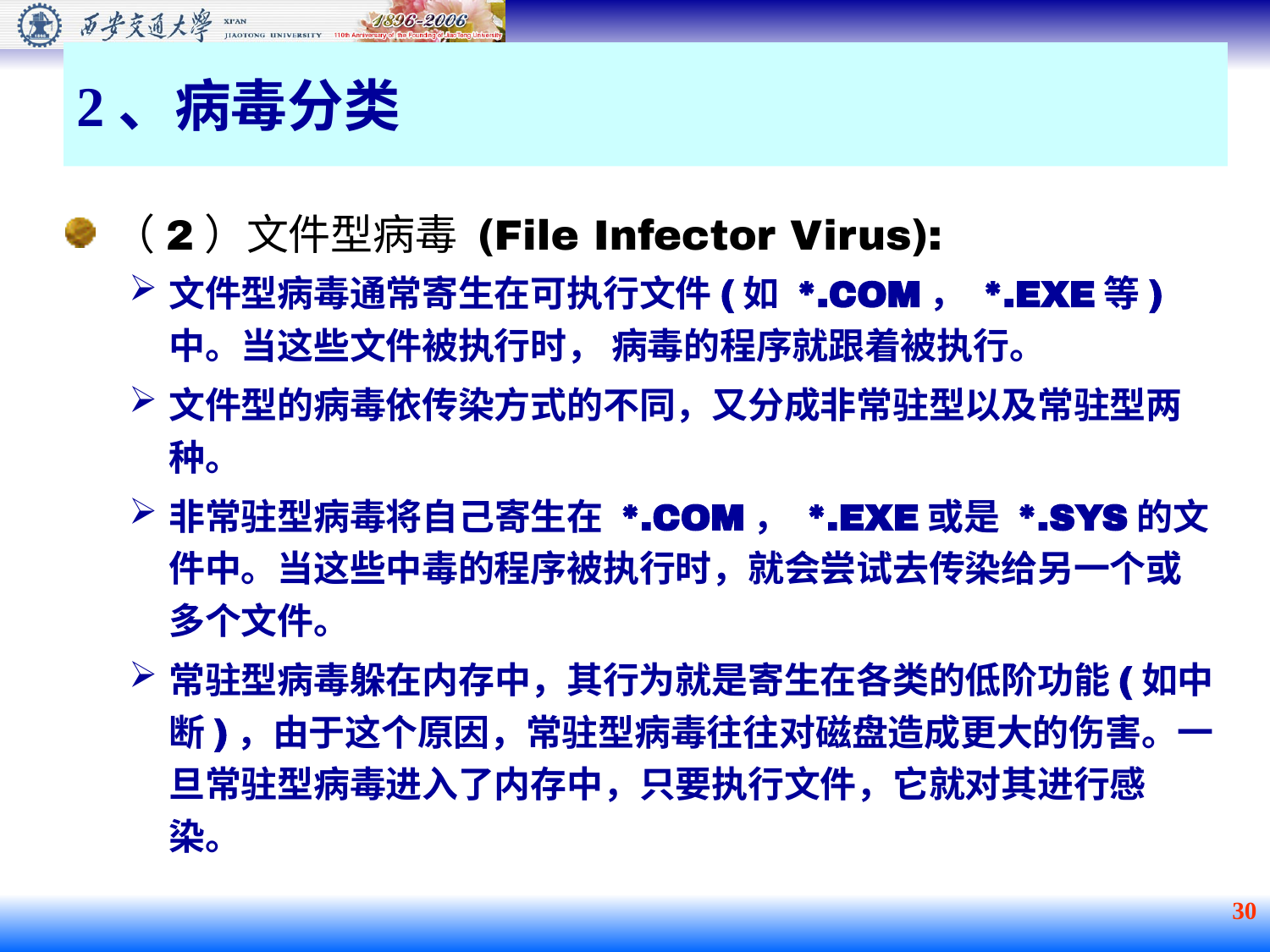

# 2、病毒分类
（2）文件型病毒 (File Infector Virus):
文件型病毒通常寄生在可执行文件(如 *.COM， *.EXE等)中。当这些文件被执行时， 病毒的程序就跟着被执行。
文件型的病毒依传染方式的不同，又分成非常驻型以及常驻型两种。
非常驻型病毒将自己寄生在 *.COM， *.EXE或是 *.SYS的文件中。当这些中毒的程序被执行时，就会尝试去传染给另一个或多个文件。
常驻型病毒躲在内存中，其行为就是寄生在各类的低阶功能(如中断)，由于这个原因，常驻型病毒往往对磁盘造成更大的伤害。一旦常驻型病毒进入了内存中，只要执行文件，它就对其进行感染。
30